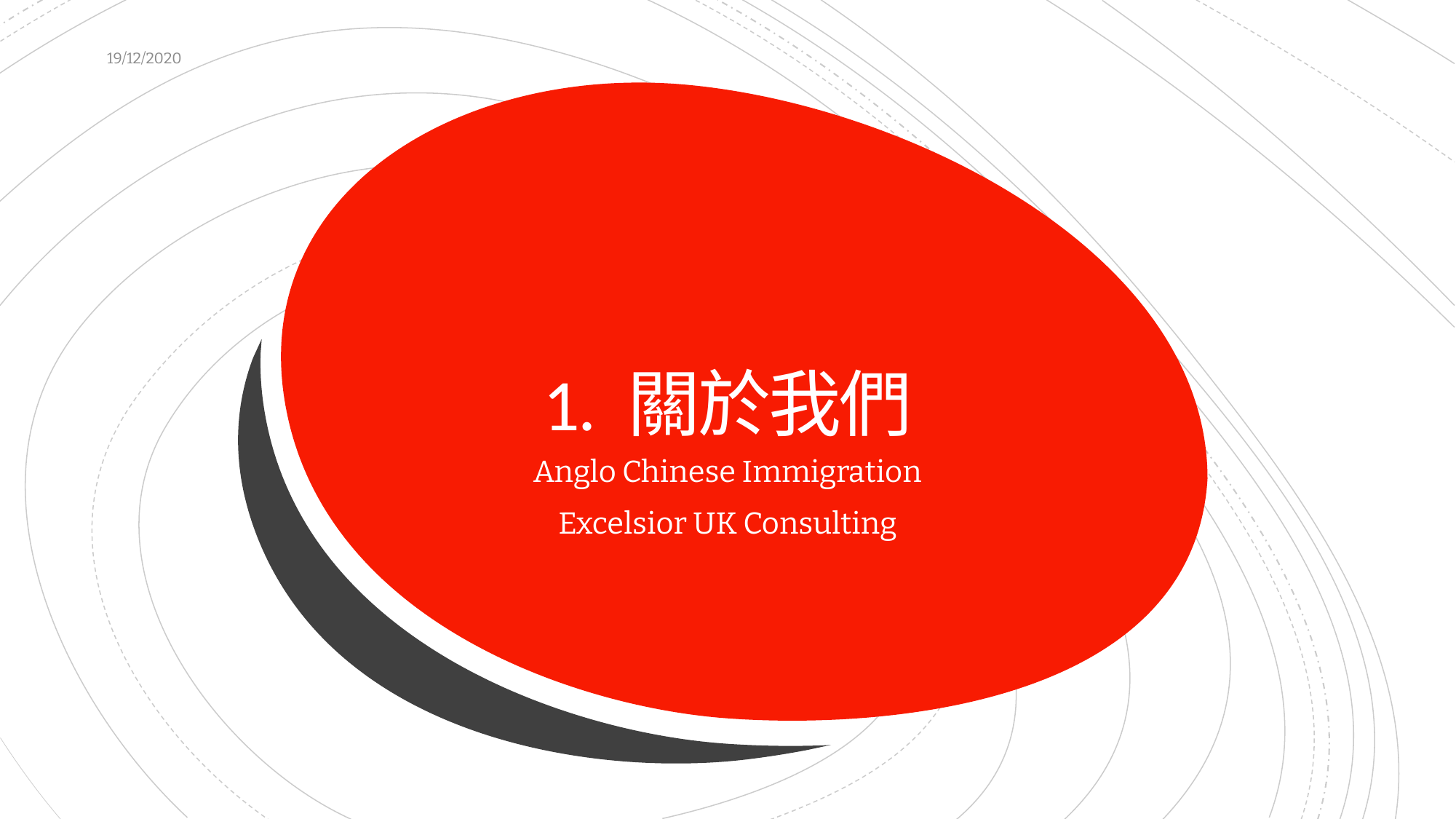

19/12/2020
3

# 1. 關於我們

Anglo Chinese Immigration
Excelsior UK Consulting